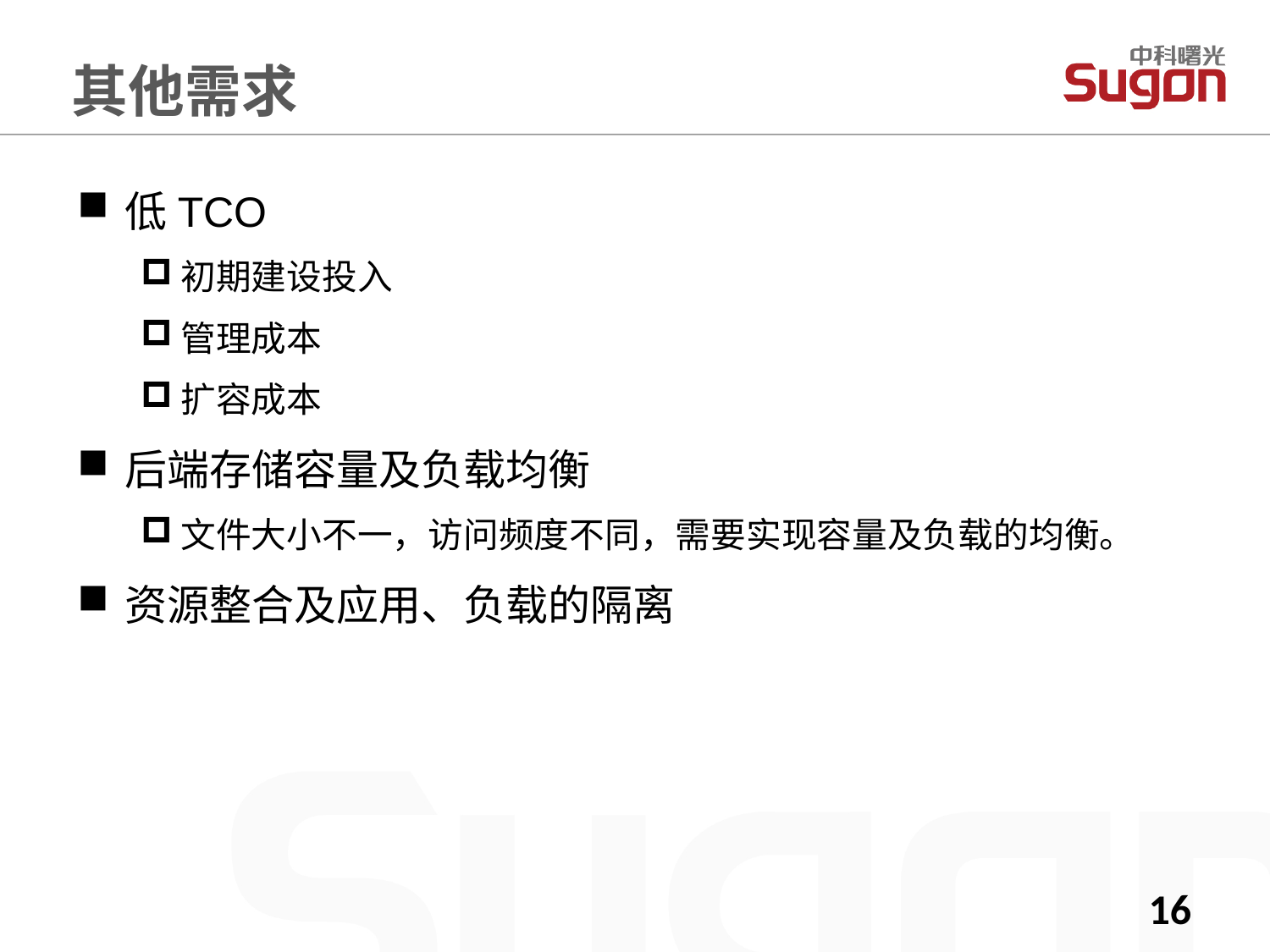

其他需求
低TCO
初期建设投入
管理成本
扩容成本
后端存储容量及负载均衡
文件大小不一，访问频度不同，需要实现容量及负载的均衡。
资源整合及应用、负载的隔离